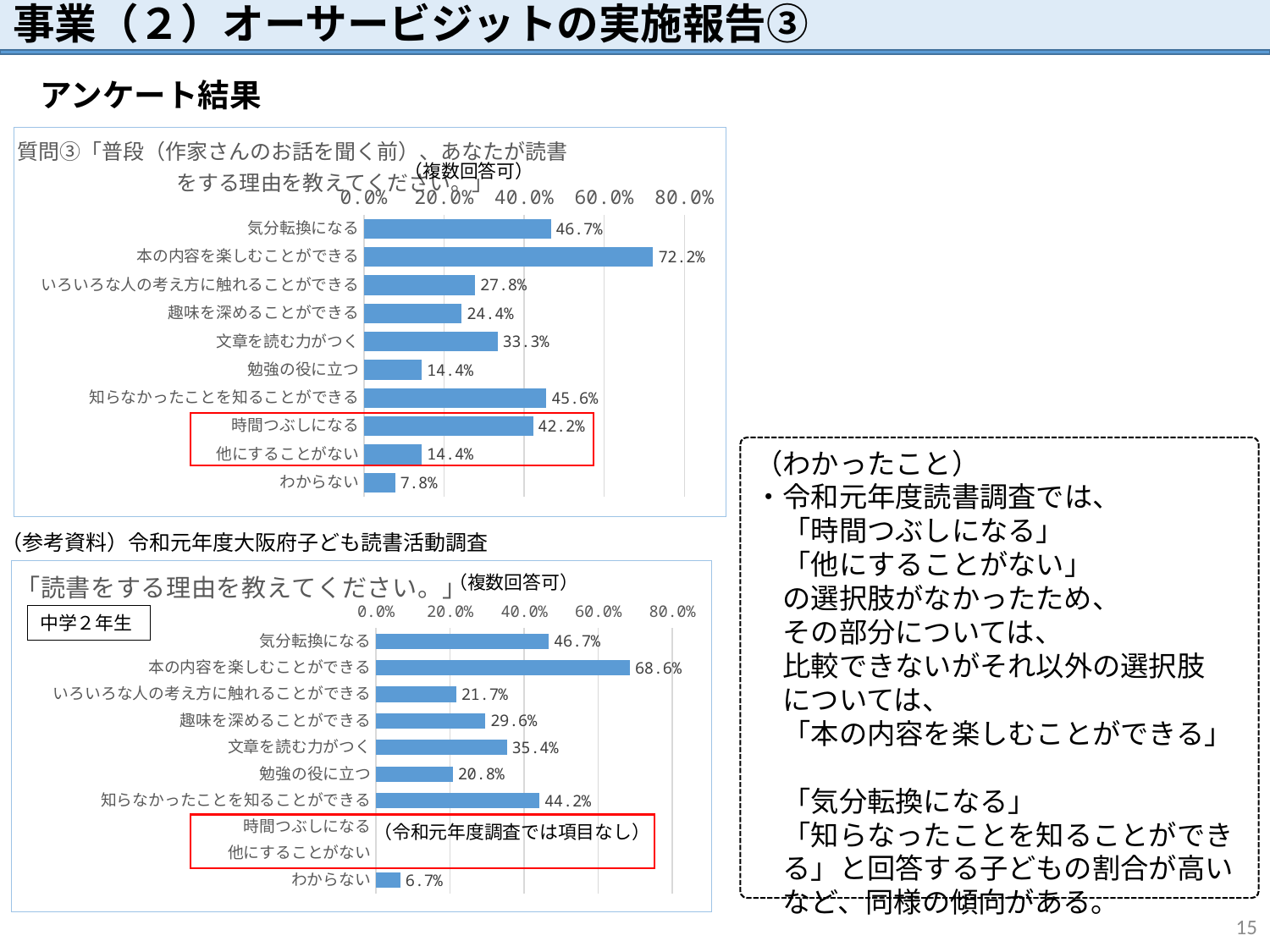

# 事業（２）オーサービジットの実施報告③

アンケート結果

### Chart: 質問③「普段（作家さんのお話を聞く前）、あなたが読書
　　　　をする理由を教えてください。」

| Category |  |
|---|---|
| 気分転換になる | 0.4666666666666667 |
| 本の内容を楽しむことができる | 0.7222222222222222 |
| いろいろな人の考え方に触れることができる | 0.2777777777777778 |
| 趣味を深めることができる | 0.24444444444444444 |
| 文章を読む力がつく | 0.3333333333333333 |
| 勉強の役に立つ | 0.14444444444444443 |
| 知らなかったことを知ることができる | 0.45555555555555555 |
| 時間つぶしになる | 0.4222222222222222 |
| 他にすることがない | 0.14444444444444443 |
| わからない | 0.07777777777777778 |
（複数回答可）

（わかったこと）
・令和元年度読書調査では、
　「時間つぶしになる」
　「他にすることがない」
　の選択肢がなかったため、
　その部分については、
　比較できないがそれ以外の選択肢
　については、
　「本の内容を楽しむことができる」
　「気分転換になる」
　「知らなったことを知ることができ
　る」と回答する子どもの割合が高い
　など、同様の傾向がある。
（参考資料）令和元年度大阪府子ども読書活動調査

### Chart: 「読書をする理由を教えてください。」

| Category |  |
|---|---|
| 気分転換になる | 0.467 |
| 本の内容を楽しむことができる | 0.686 |
| いろいろな人の考え方に触れることができる | 0.217 |
| 趣味を深めることができる | 0.296 |
| 文章を読む力がつく | 0.354 |
| 勉強の役に立つ | 0.208 |
| 知らなかったことを知ることができる | 0.442 |
| 時間つぶしになる | None |
| 他にすることがない | None |
| わからない | 0.067 |
中学２年生

（令和元年度調査では項目なし）
15